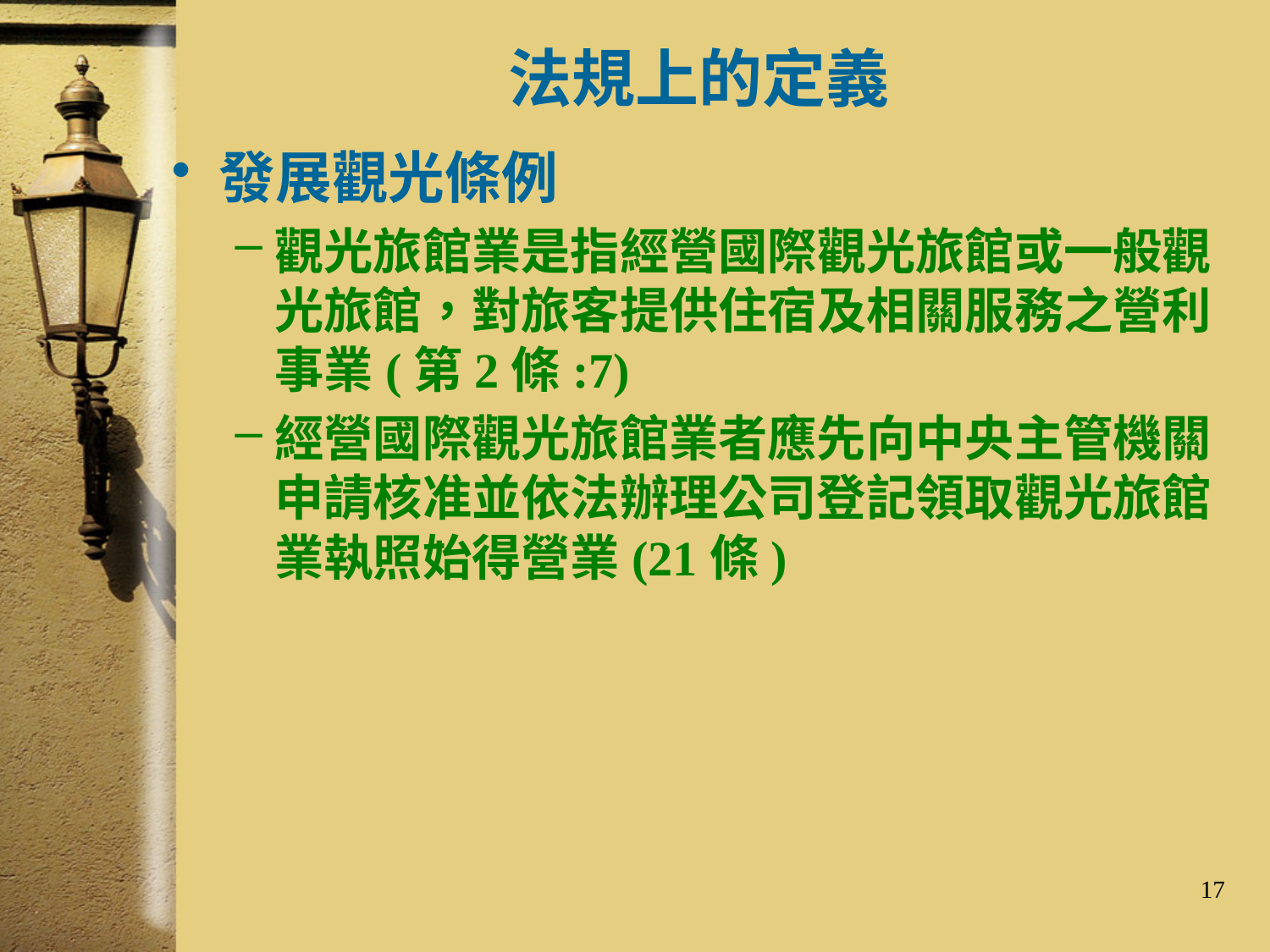

# 法規上的定義
發展觀光條例
觀光旅館業是指經營國際觀光旅館或一般觀光旅館，對旅客提供住宿及相關服務之營利事業(第2條:7)
經營國際觀光旅館業者應先向中央主管機關申請核准並依法辦理公司登記領取觀光旅館業執照始得營業(21條)
17